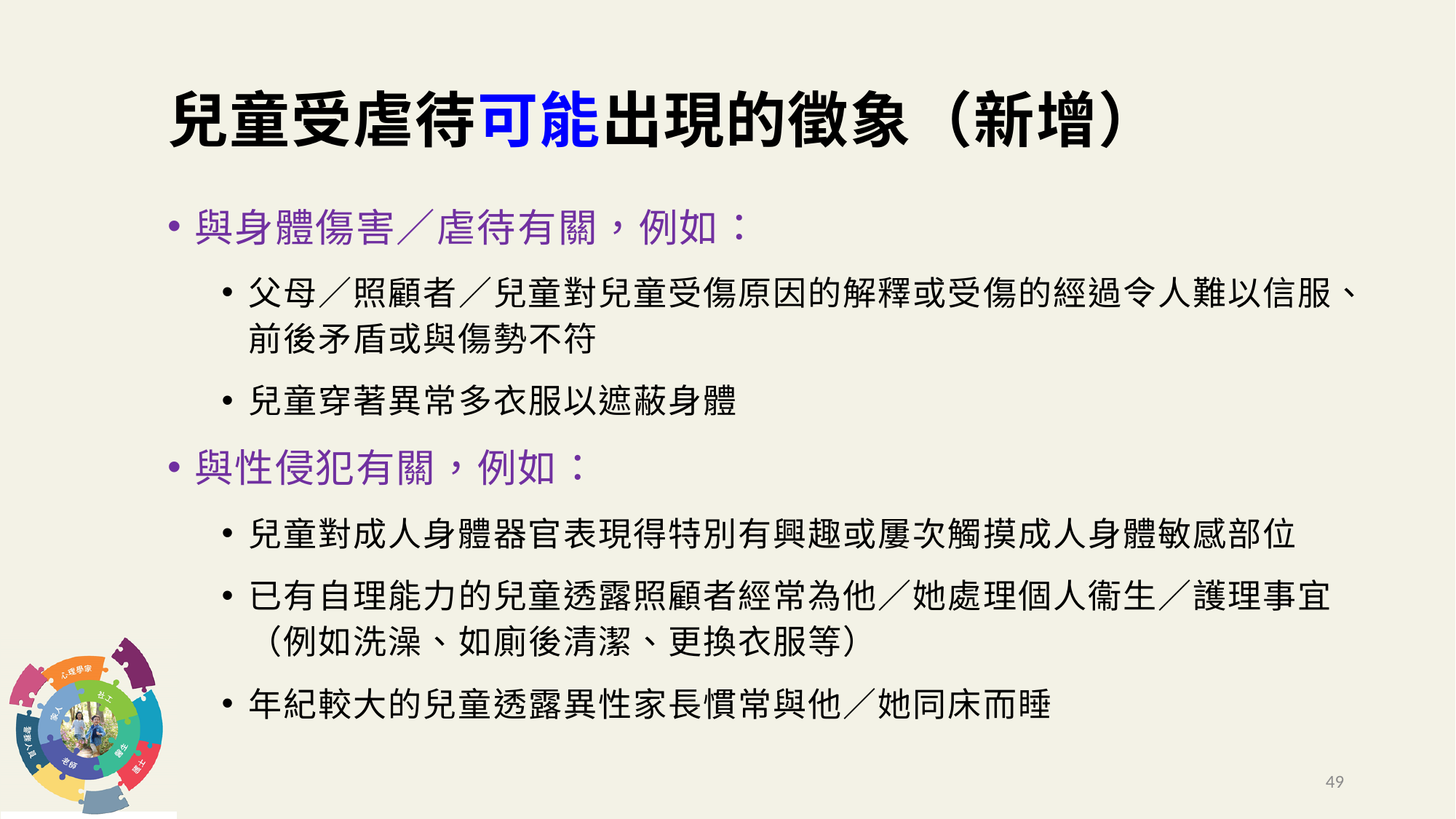

# 兒童受虐待可能出現的徵象（新增）
與身體傷害／虐待有關，例如：
父母／照顧者／兒童對兒童受傷原因的解釋或受傷的經過令人難以信服、前後矛盾或與傷勢不符
兒童穿著異常多衣服以遮蔽身體
與性侵犯有關，例如：
兒童對成人身體器官表現得特別有興趣或屢次觸摸成人身體敏感部位
已有自理能力的兒童透露照顧者經常為他／她處理個人衞生／護理事宜（例如洗澡、如廁後清潔、更換衣服等）
年紀較大的兒童透露異性家長慣常與他／她同床而睡

49